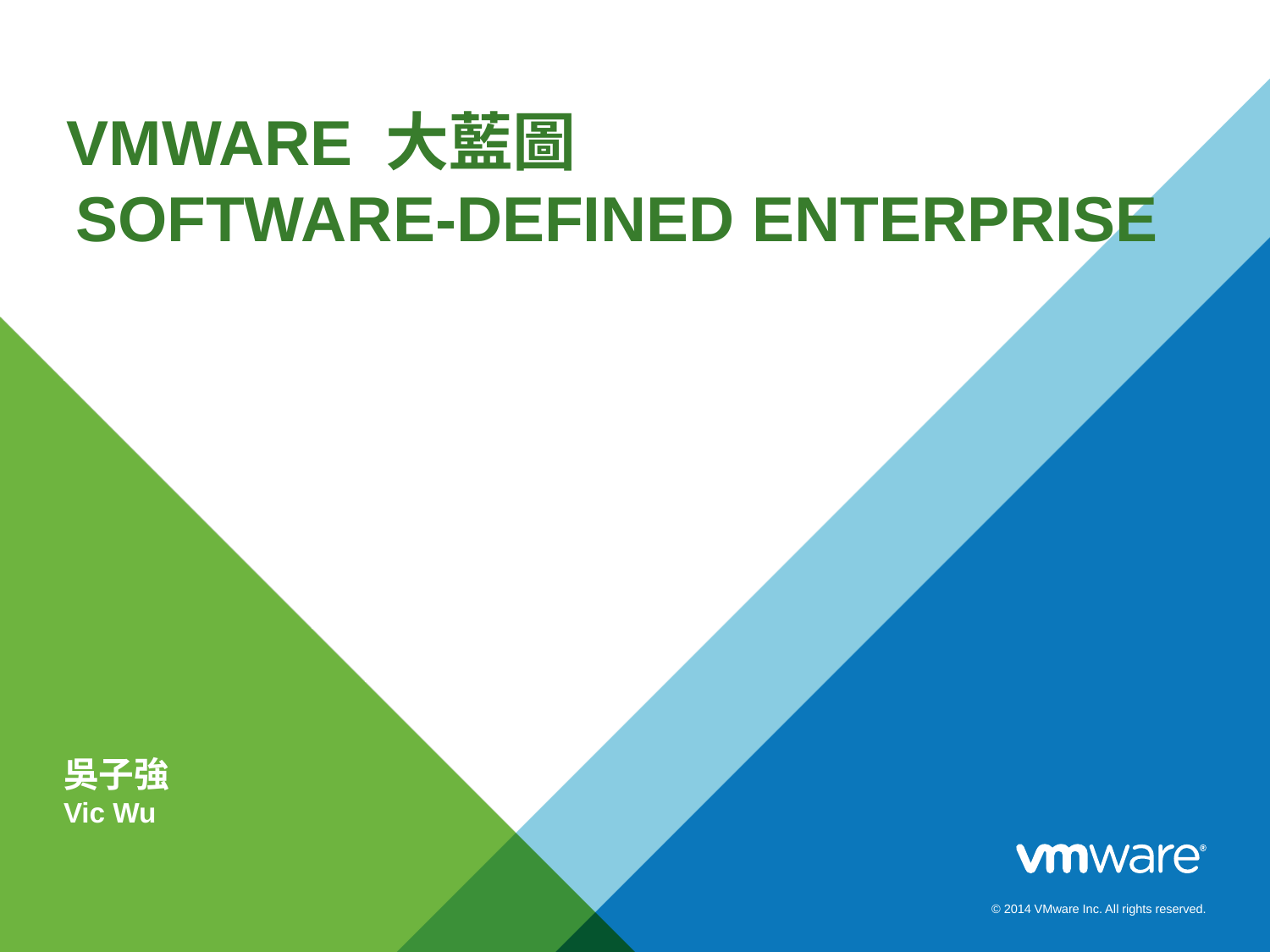

# VMWARE 大藍圖 SOFTWARE-DEFINED ENTERPRISE
吳子強
Vic Wu